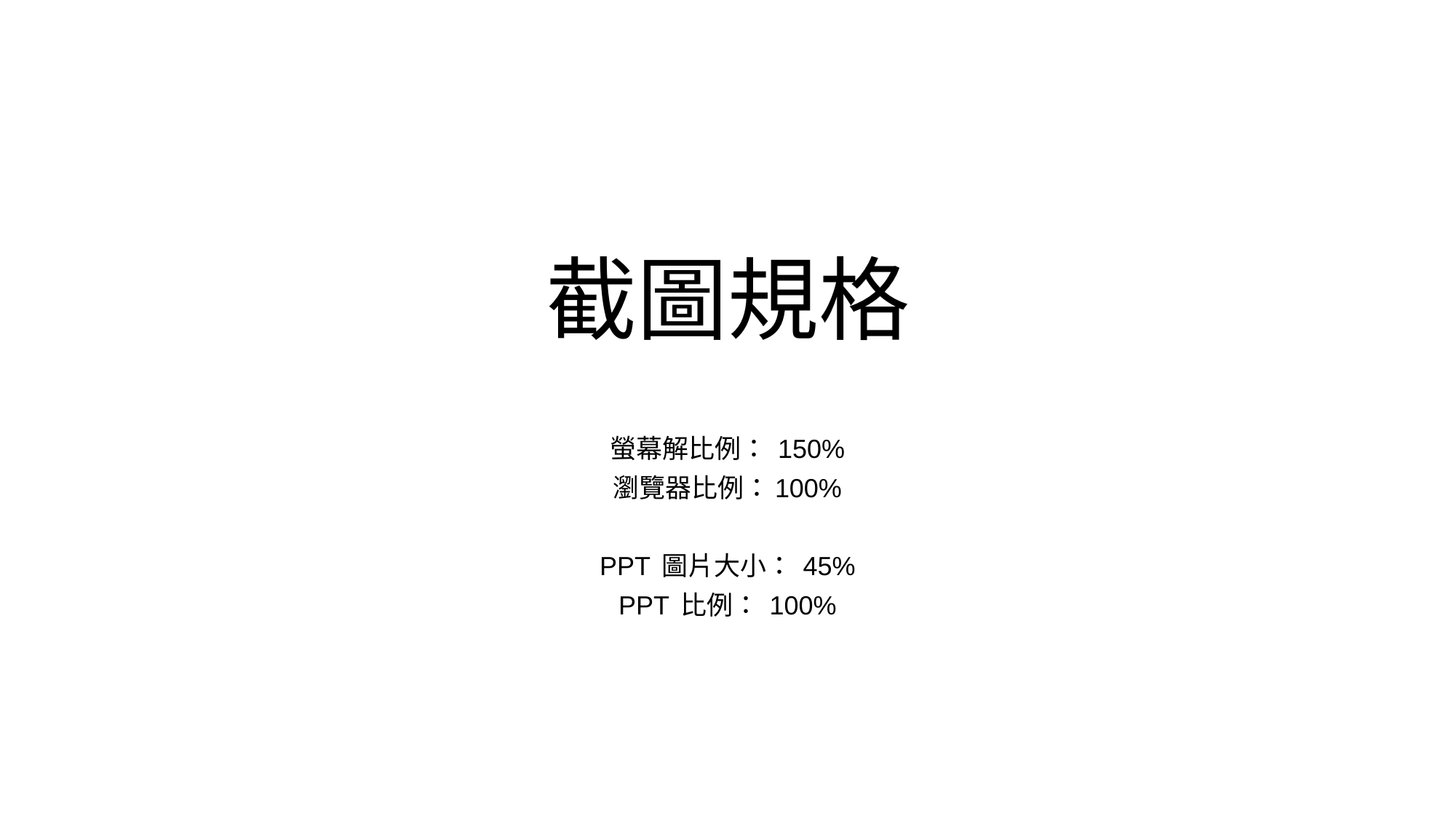

# 截圖規格
螢幕解比例： 150%
瀏覽器比例：100%

PPT 圖片大小： 45%
PPT 比例： 100%